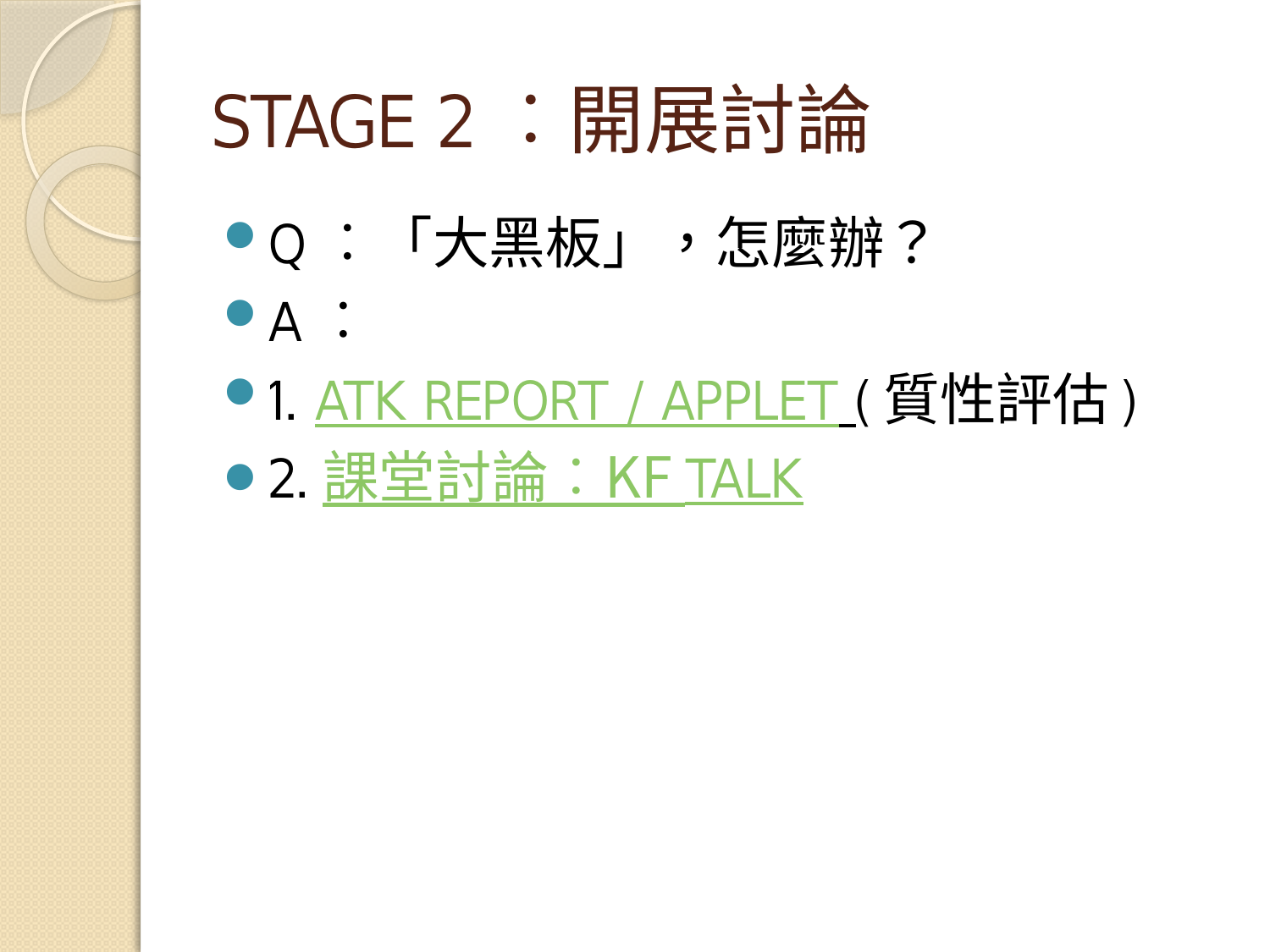

# STAGE 2︰開展討論
Q︰「大黑板」，怎麼辦？
A︰
1. ATK REPORT / APPLET (質性評估)
2.課堂討論︰KF TALK